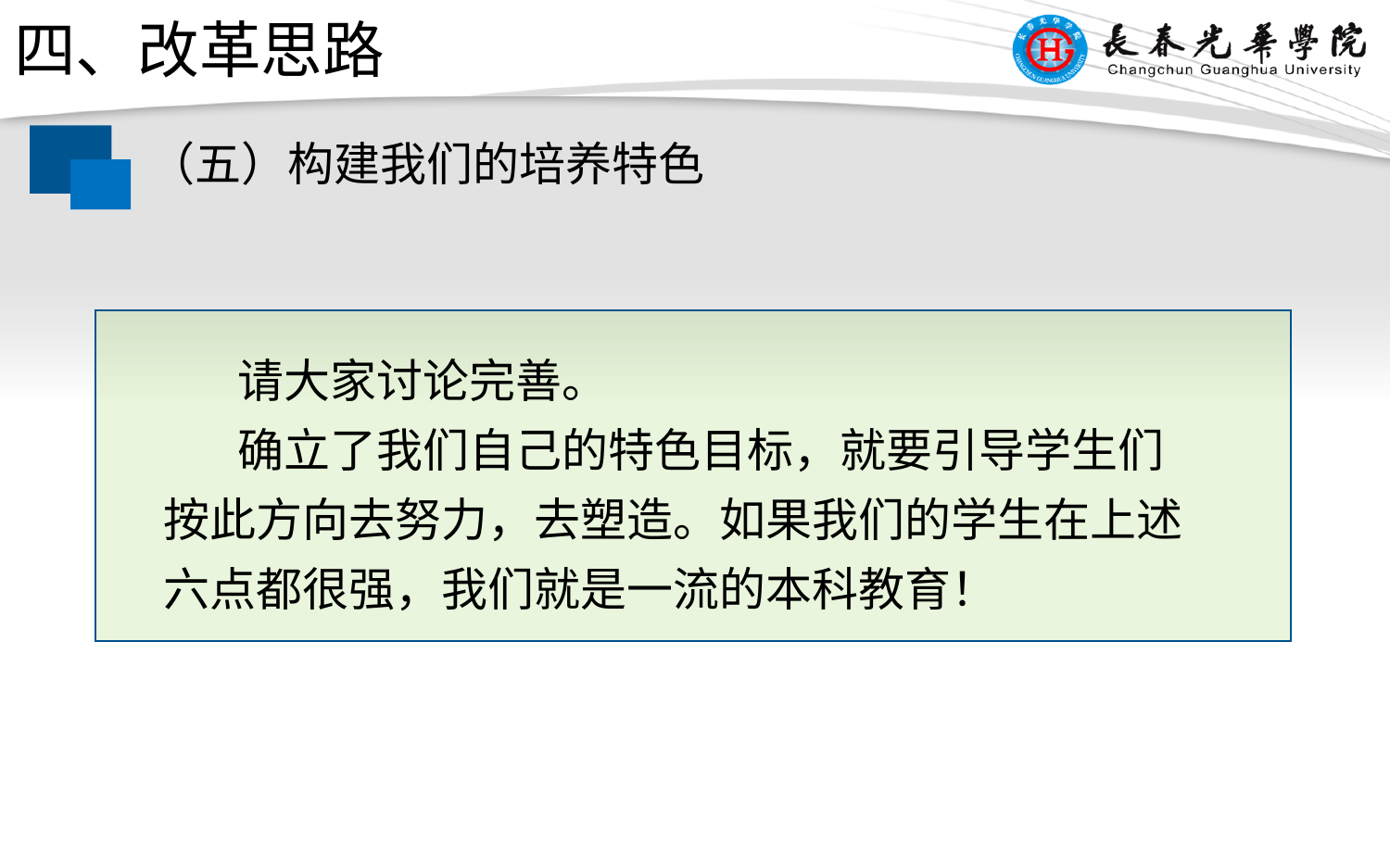

四、改革思路

（五）构建我们的培养特色

      请大家讨论完善。
      确立了我们自己的特色目标，就要引导学生们按此方向去努力，去塑造。如果我们的学生在上述六点都很强，我们就是一流的本科教育！